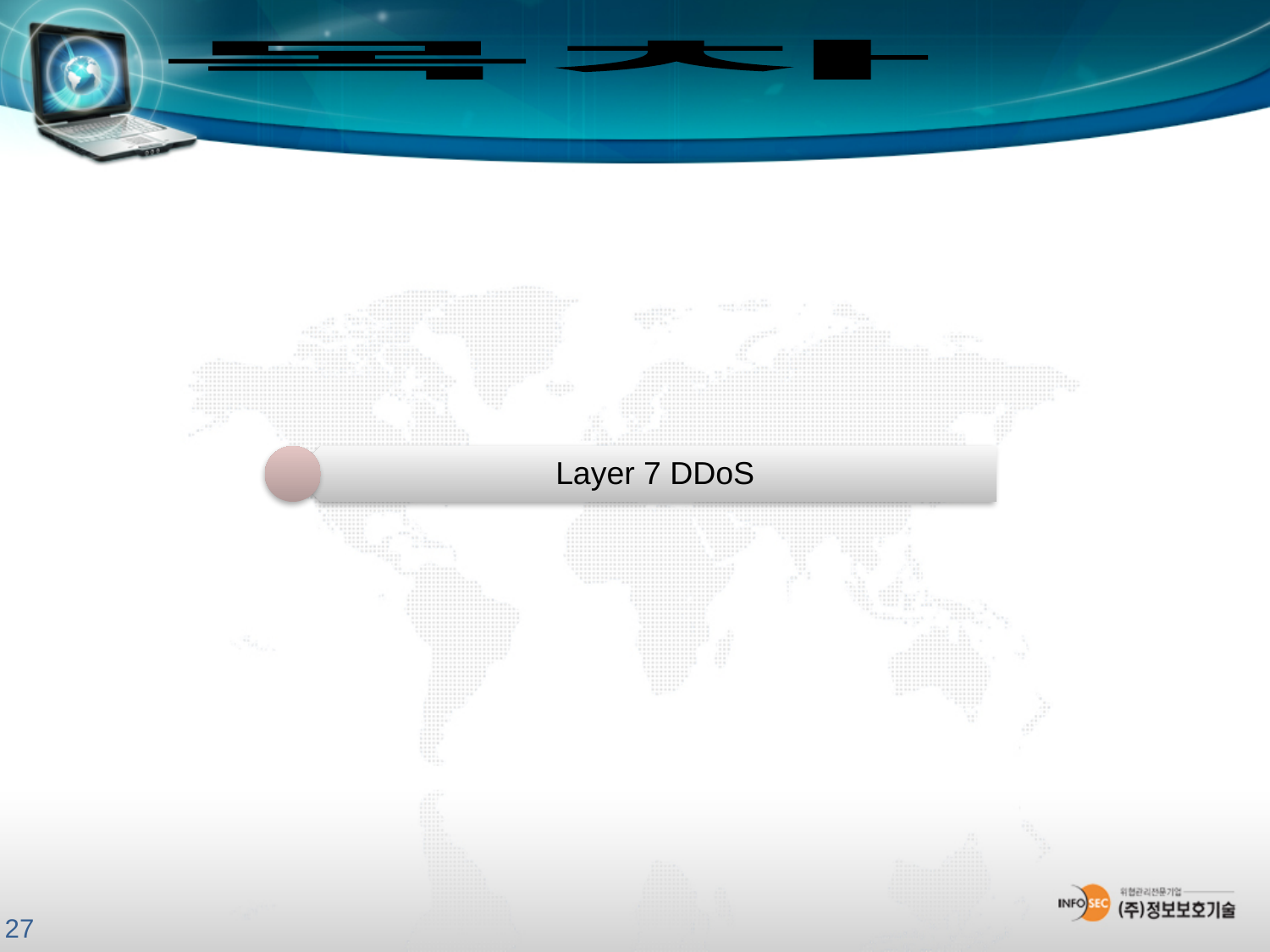

목차
Layer 7 DDoS

9 / 27